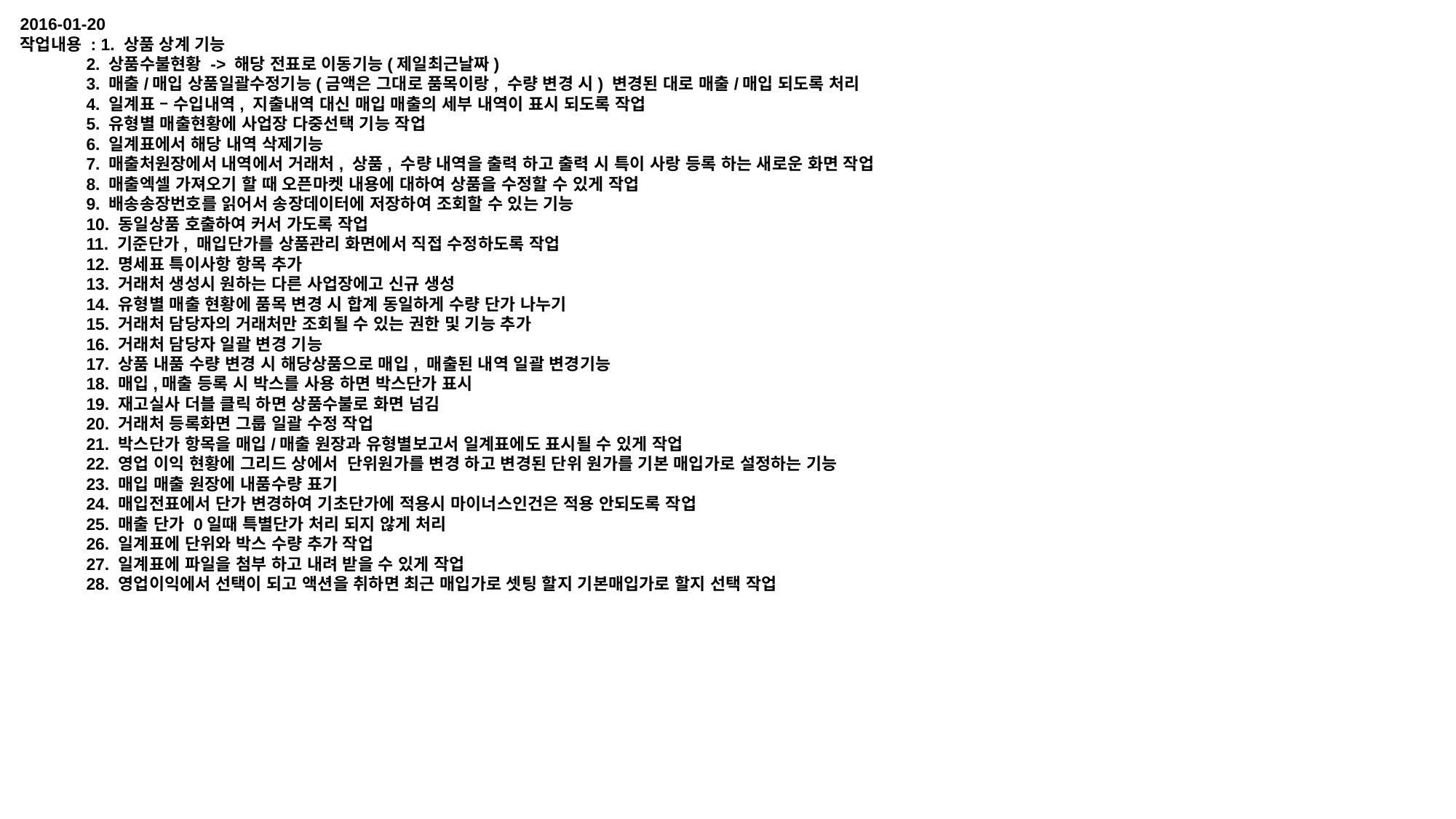

2016-01-20
작업내용 : 1. 상품 상계 기능
              2. 상품수불현황 -> 해당 전표로 이동기능(제일최근날짜)
              3. 매출/매입 상품일괄수정기능(금액은 그대로 품목이랑, 수량 변경 시) 변경된 대로 매출/매입 되도록 처리
              4. 일계표 – 수입내역, 지출내역 대신 매입 매출의 세부 내역이 표시 되도록 작업
              5. 유형별 매출현황에 사업장 다중선택 기능 작업
              6. 일계표에서 해당 내역 삭제기능
              7. 매출처원장에서 내역에서 거래처, 상품, 수량 내역을 출력 하고 출력 시 특이 사랑 등록 하는 새로운 화면 작업
              8. 매출엑셀 가져오기 할 때 오픈마켓 내용에 대하여 상품을 수정할 수 있게 작업
              9. 배송송장번호를 읽어서 송장데이터에 저장하여 조회할 수 있는 기능
              10. 동일상품 호출하여 커서 가도록 작업
              11. 기준단가, 매입단가를 상품관리 화면에서 직접 수정하도록 작업
              12. 명세표 특이사항 항목 추가
              13. 거래처 생성시 원하는 다른 사업장에고 신규 생성
              14. 유형별 매출 현황에 품목 변경 시 합계 동일하게 수량 단가 나누기
              15. 거래처 담당자의 거래처만 조회될 수 있는 권한 및 기능 추가
              16. 거래처 담당자 일괄 변경 기능
              17. 상품 내품 수량 변경 시 해당상품으로 매입, 매출된 내역 일괄 변경기능
              18. 매입,매출 등록 시 박스를 사용 하면 박스단가 표시
              19. 재고실사 더블 클릭 하면 상품수불로 화면 넘김
              20. 거래처 등록화면 그룹 일괄 수정 작업
              21. 박스단가 항목을 매입/매출 원장과 유형별보고서 일계표에도 표시될 수 있게 작업
              22. 영업 이익 현황에 그리드 상에서  단위원가를 변경 하고 변경된 단위 원가를 기본 매입가로 설정하는 기능
              23. 매입 매출 원장에 내품수량 표기
              24. 매입전표에서 단가 변경하여 기초단가에 적용시 마이너스인건은 적용 안되도록 작업
              25. 매출 단가 0일때 특별단가 처리 되지 않게 처리
              26. 일계표에 단위와 박스 수량 추가 작업
              27. 일계표에 파일을 첨부 하고 내려 받을 수 있게 작업
              28. 영업이익에서 선택이 되고 액션을 취하면 최근 매입가로 셋팅 할지 기본매입가로 할지 선택 작업